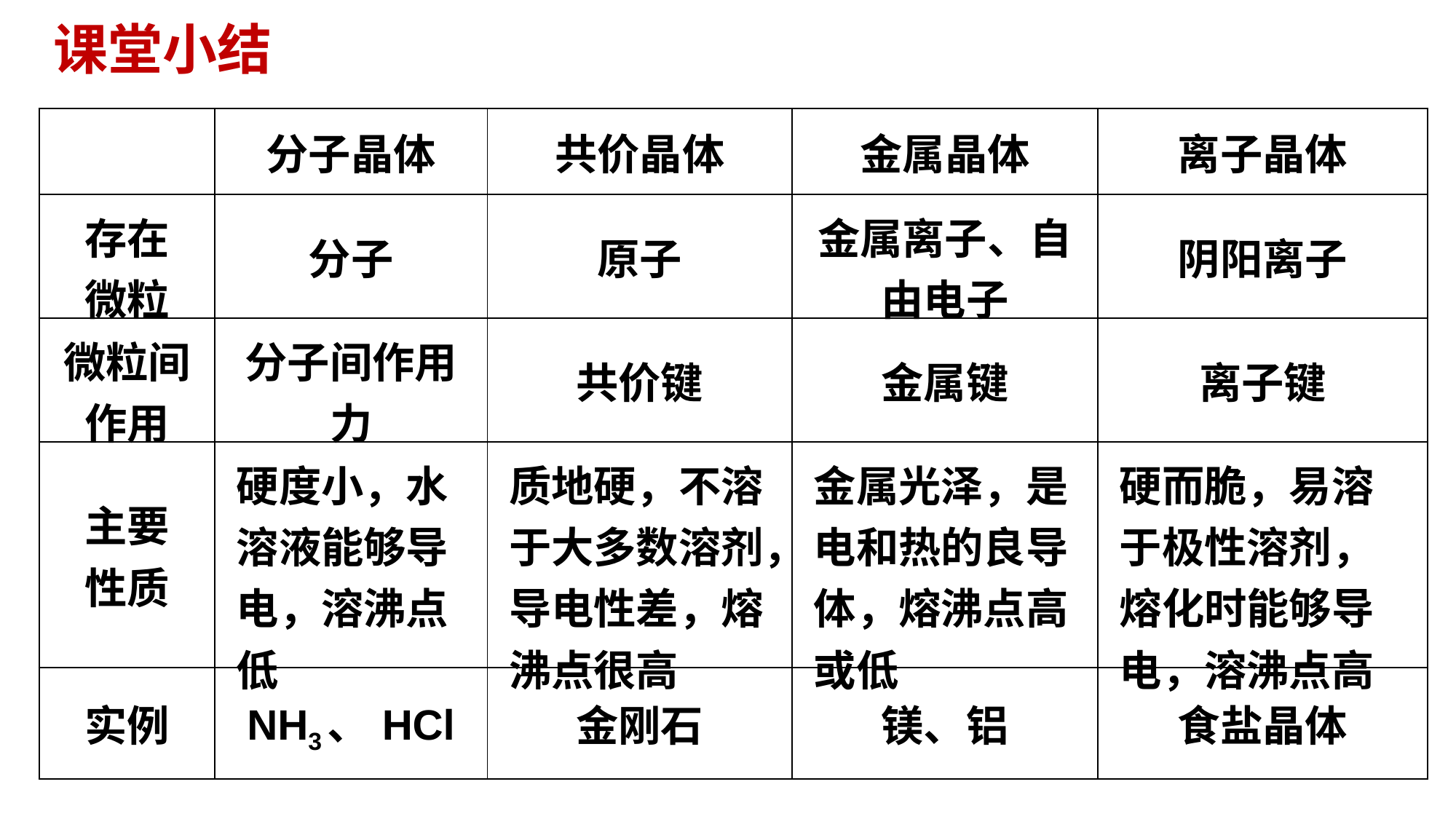

课堂小结
|  | 分子晶体 | 共价晶体 | 金属晶体 | 离子晶体 |
| --- | --- | --- | --- | --- |
| 存在 微粒 | 分子 | 原子 | 金属离子、自由电子 | 阴阳离子 |
| 微粒间作用 | 分子间作用力 | 共价键 | 金属键 | 离子键 |
| 主要 性质 | 硬度小，水溶液能够导电，溶沸点低 | 质地硬，不溶于大多数溶剂，导电性差，熔沸点很高 | 金属光泽，是电和热的良导体，熔沸点高或低 | 硬而脆，易溶于极性溶剂，熔化时能够导电，溶沸点高 |
| 实例 | NH3、HCl | 金刚石 | 镁、铝 | 食盐晶体 |